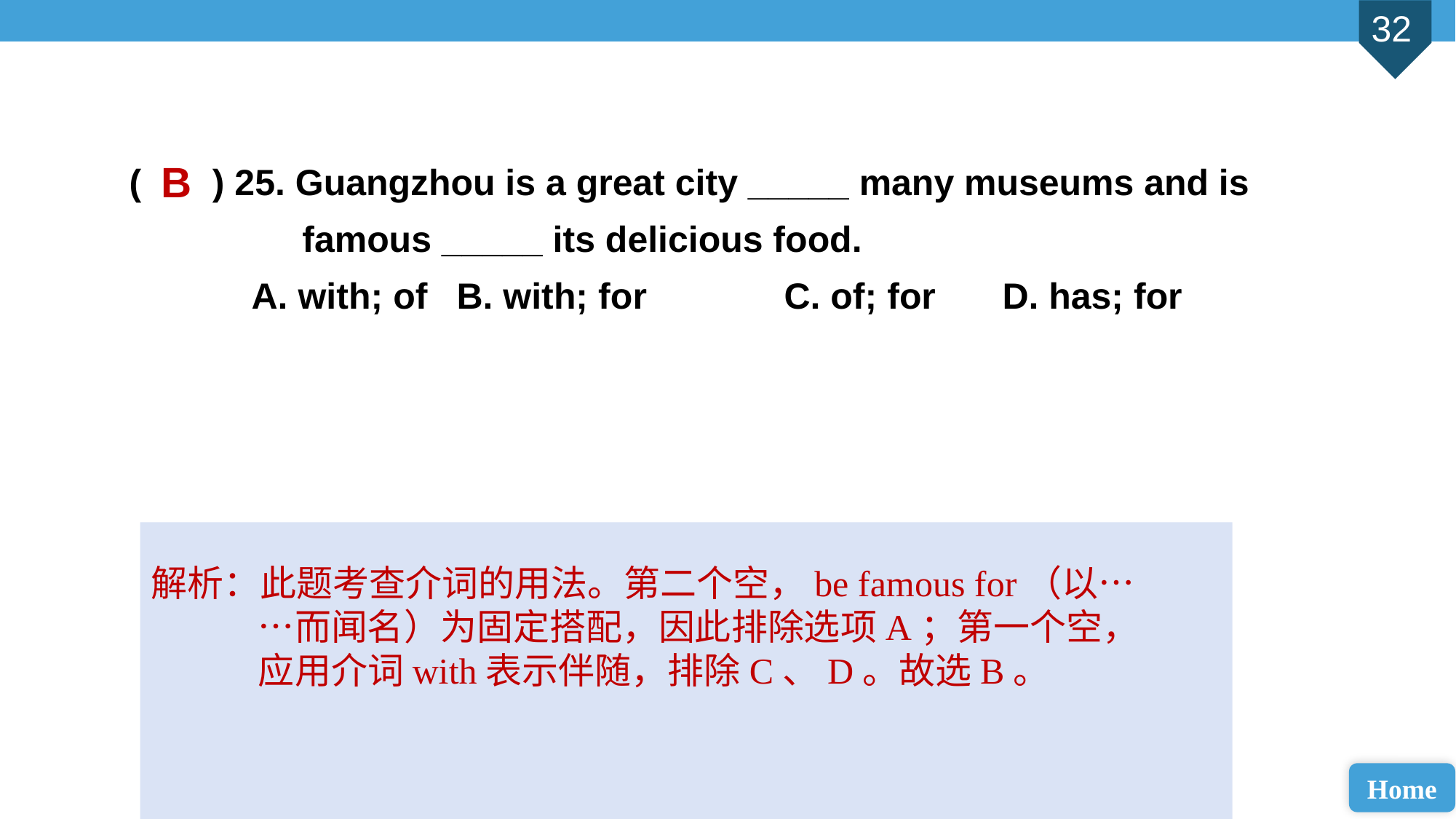

(       ) 25. Guangzhou is a great city _____ many museums and is
                 famous _____ its delicious food.
            A. with; of 	B. with; for 		C. of; for 	D. has; for
B

解析：此题考查介词的用法。第二个空，be famous for（以……而闻名）为固定搭配，因此排除选项A；第一个空，应用介词with表示伴随，排除C、D。故选B。